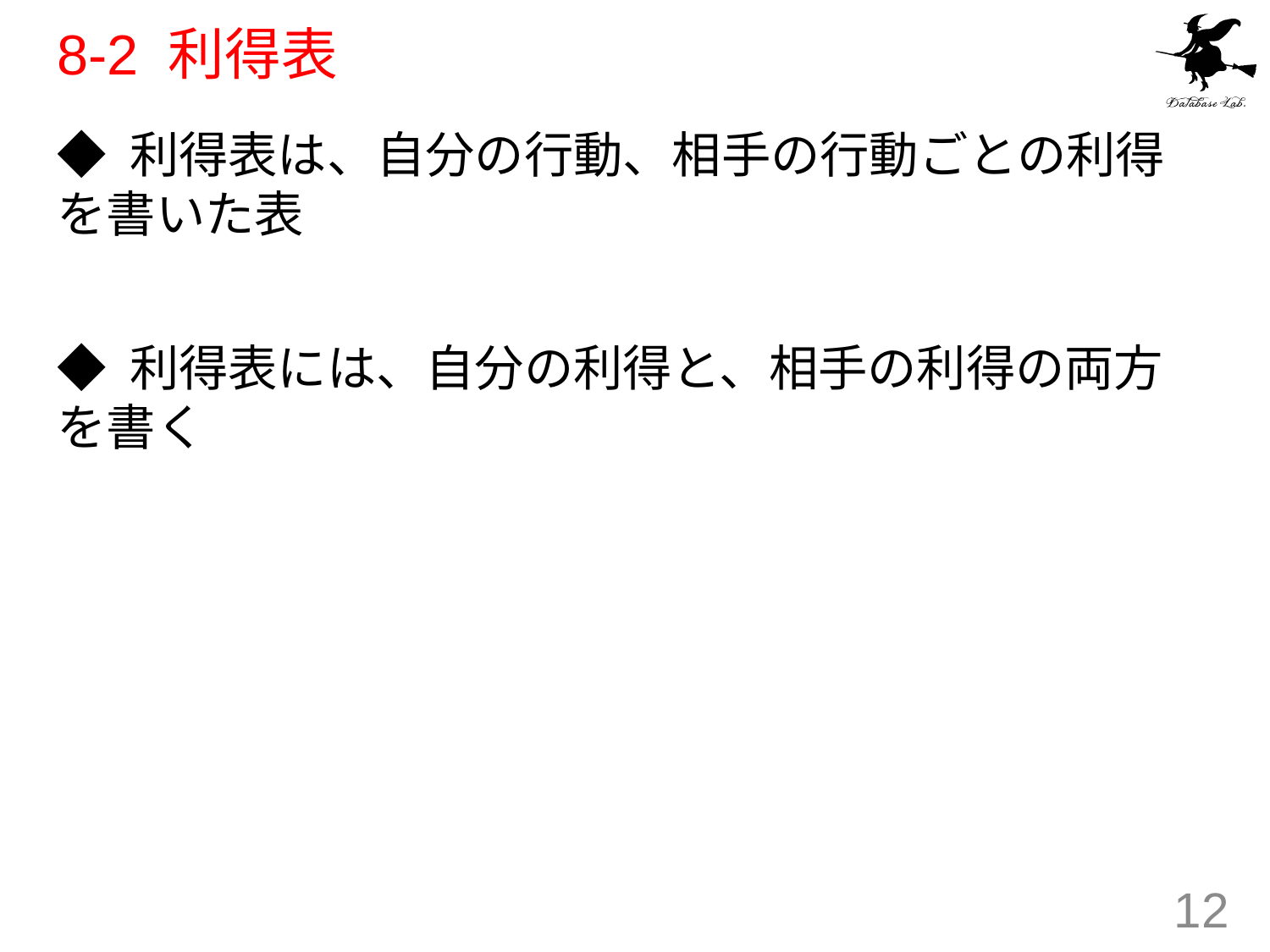

# 8-2 利得表
◆ 利得表は、自分の行動、相手の行動ごとの利得を書いた表

◆ 利得表には、自分の利得と、相手の利得の両方を書く
12